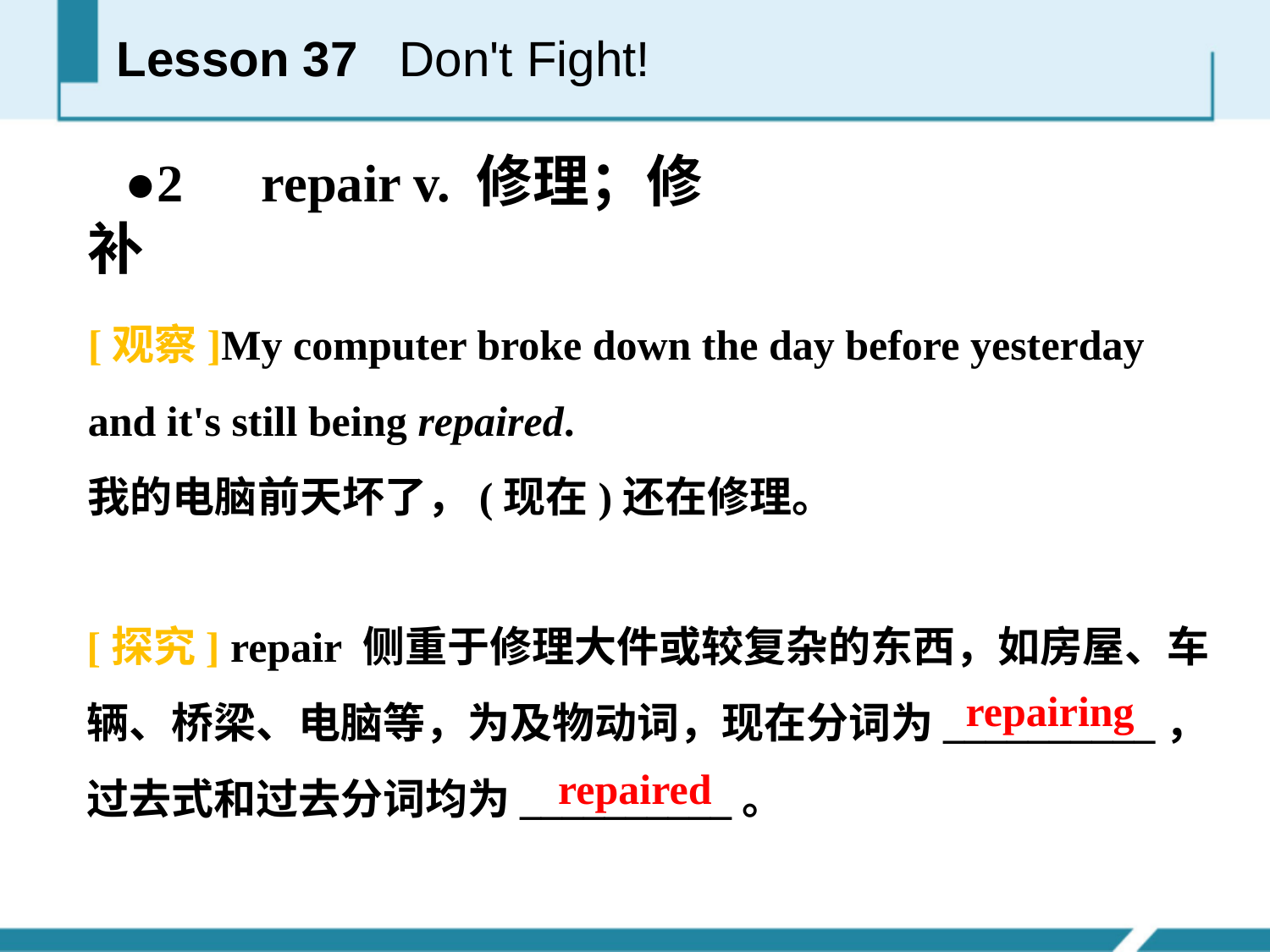

●2　repair v. 修理；修补
[观察]My computer broke down the day before yesterday and it's still being repaired.
我的电脑前天坏了，(现在)还在修理。
[探究] repair 侧重于修理大件或较复杂的东西，如房屋、车辆、桥梁、电脑等，为及物动词，现在分词为__________，过去式和过去分词均为__________。
repairing
　repaired